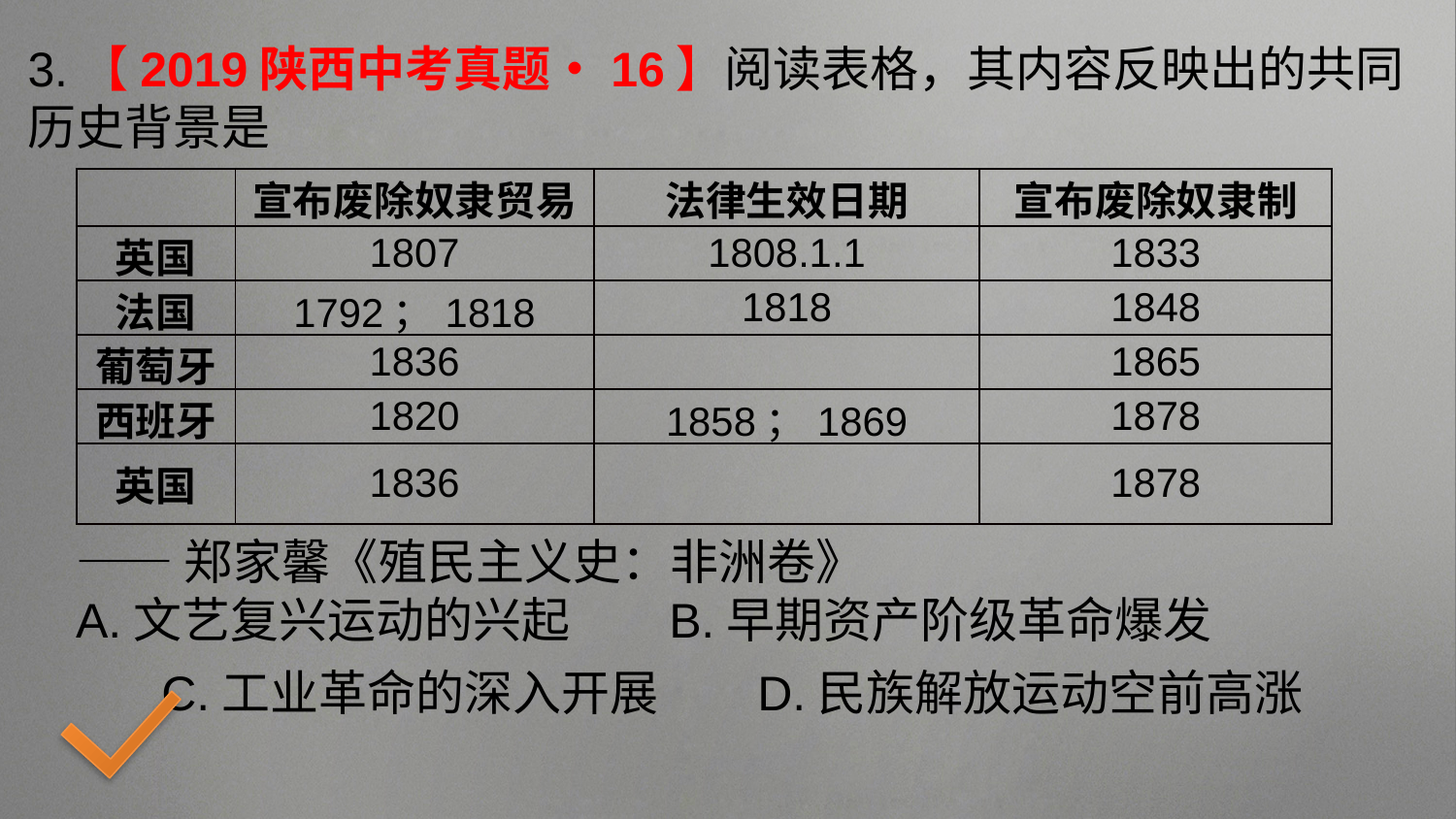

3.【2019陕西中考真题•16】阅读表格，其内容反映出的共同历史背景是
|  | 宣布废除奴隶贸易 | 法律生效日期 | 宣布废除奴隶制 |
| --- | --- | --- | --- |
| 英国 | 1807 | 1808.1.1 | 1833 |
| 法国 | 1792；1818 | 1818 | 1848 |
| 葡萄牙 | 1836 |  | 1865 |
| 西班牙 | 1820 | 1858；1869 | 1878 |
| 英国 | 1836 |  | 1878 |
——郑家馨《殖民主义史：非洲卷》A.文艺复兴运动的兴起        B.早期资产阶级革命爆发C.工业革命的深入开展        D.民族解放运动空前高涨